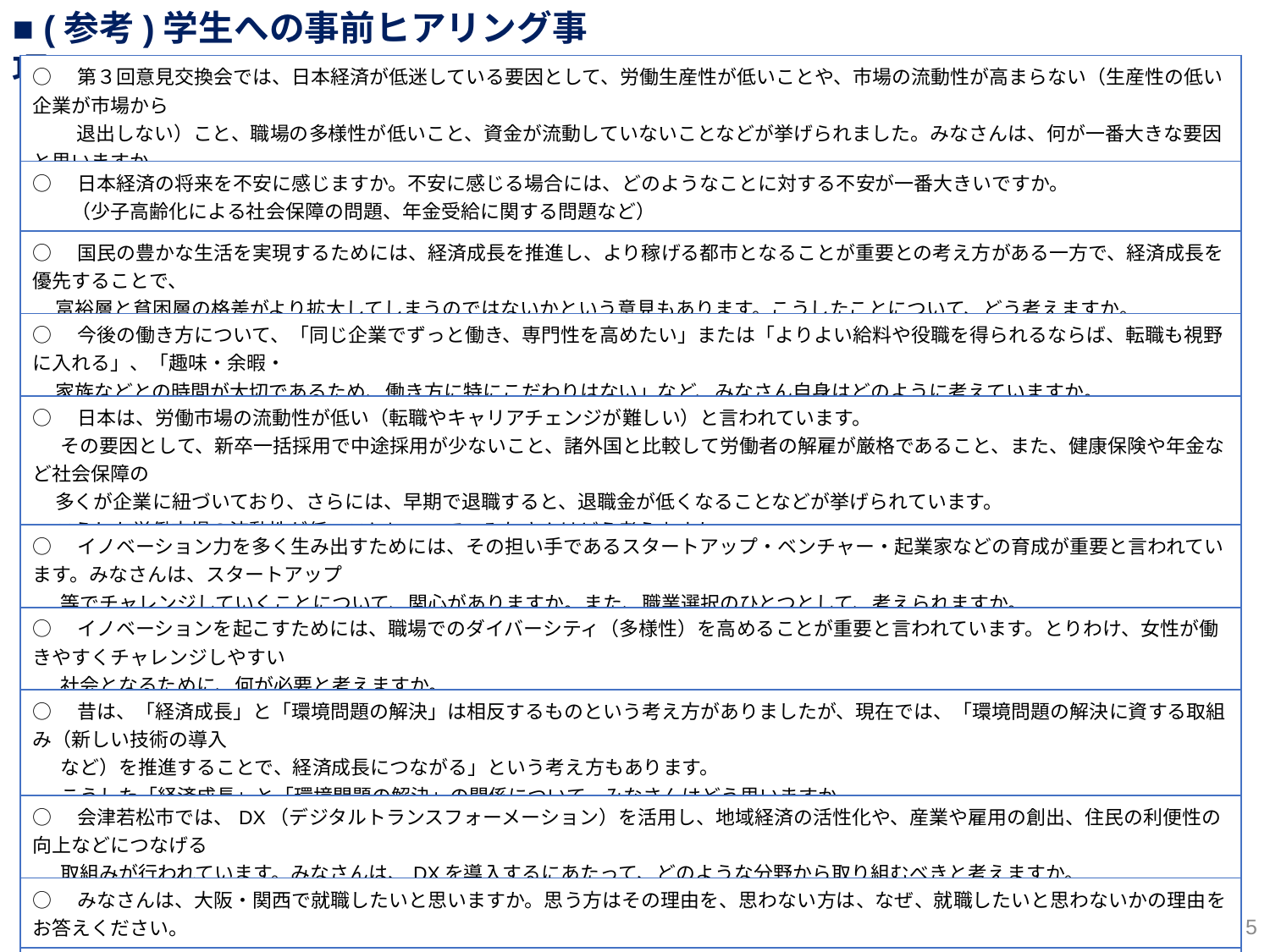

■ (参考)学生への事前ヒアリング事項
| ○　第３回意見交換会では、日本経済が低迷している要因として、労働生産性が低いことや、市場の流動性が高まらない（生産性の低い企業が市場から 　　 退出しない）こと、職場の多様性が低いこと、資金が流動していないことなどが挙げられました。みなさんは、何が一番大きな要因と思いますか。 |
| --- |
| ○　日本経済の将来を不安に感じますか。不安に感じる場合には、どのようなことに対する不安が一番大きいですか。 　　（少子高齢化による社会保障の問題、年金受給に関する問題など） |
| ○　国民の豊かな生活を実現するためには、経済成長を推進し、より稼げる都市となることが重要との考え方がある一方で、経済成長を優先することで、 富裕層と貧困層の格差がより拡大してしまうのではないかという意見もあります。こうしたことについて、どう考えますか。 |
| ○　今後の働き方について、「同じ企業でずっと働き、専門性を高めたい」または「よりよい給料や役職を得られるならば、転職も視野に入れる」、「趣味・余暇・ 家族などとの時間が大切であるため、働き方に特にこだわりはない」など、みなさん自身はどのように考えていますか。 |
| ○　日本は、労働市場の流動性が低い（転職やキャリアチェンジが難しい）と言われています。 その要因として、新卒一括採用で中途採用が少ないこと、諸外国と比較して労働者の解雇が厳格であること、また、健康保険や年金など社会保障の 多くが企業に紐づいており、さらには、早期で退職すると、退職金が低くなることなどが挙げられています。 こうした労働市場の流動性が低いことについて、みなさんはどう考えますか。 |
| ○　イノベーション力を多く生み出すためには、その担い手であるスタートアップ・ベンチャー・起業家などの育成が重要と言われています。みなさんは、スタートアップ 等でチャレンジしていくことについて、関心がありますか。また、職業選択のひとつとして、考えられますか。 |
| ○　イノベーションを起こすためには、職場でのダイバーシティ（多様性）を高めることが重要と言われています。とりわけ、女性が働きやすくチャレンジしやすい 社会となるために、何が必要と考えますか。 |
| ○　昔は、「経済成長」と「環境問題の解決」は相反するものという考え方がありましたが、現在では、「環境問題の解決に資する取組み（新しい技術の導入 など）を推進することで、経済成長につながる」という考え方もあります。 こうした「経済成長」と「環境問題の解決」の関係について、みなさんはどう思いますか。 |
| ○　会津若松市では、DX（デジタルトランスフォーメーション）を活用し、地域経済の活性化や、産業や雇用の創出、住民の利便性の向上などにつなげる 取組みが行われています。みなさんは、DXを導入するにあたって、どのような分野から取り組むべきと考えますか。 |
| ○　みなさんは、大阪・関西で就職したいと思いますか。思う方はその理由を、思わない方は、なぜ、就職したいと思わないかの理由をお答えください。 |
| ○　みなさんは、大阪について、どのようなイメージをお持ちですか。（大阪の個性や特徴、大阪らしさとは何だと思いますか。） |
| ○　いまの大阪に足りないものは何だと思いますか。率直にお答えください。 |
5